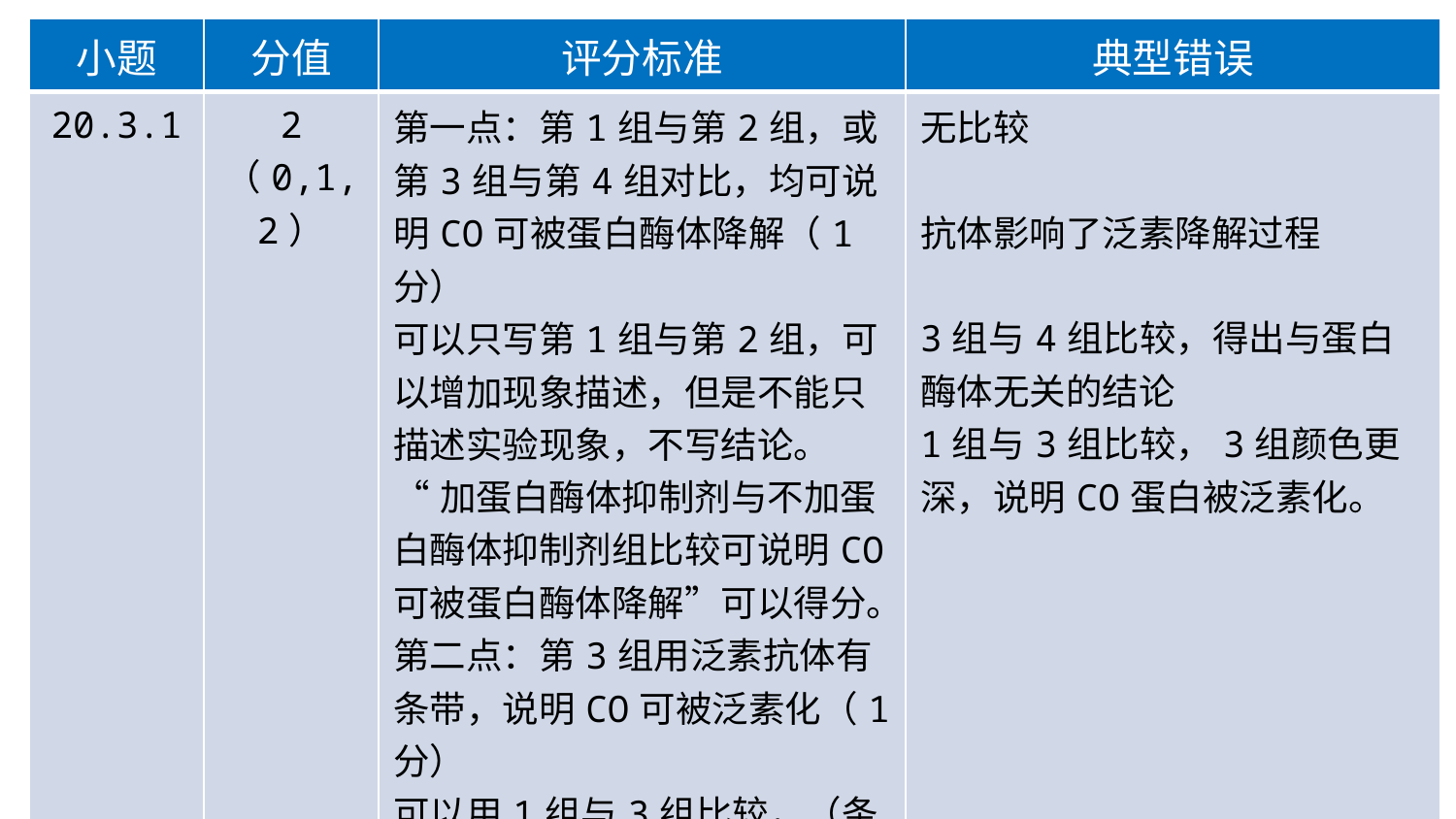

| 小题 | 分值 | 评分标准 | 典型错误 |
| --- | --- | --- | --- |
| 20.3.1 | 2 （0,1,2） | 第一点：第1组与第2组，或第3组与第4组对比，均可说明CO可被蛋白酶体降解（1分） 可以只写第1组与第2组，可以增加现象描述，但是不能只描述实验现象，不写结论。 “加蛋白酶体抑制剂与不加蛋白酶体抑制剂组比较可说明CO可被蛋白酶体降解”可以得分。 第二点：第3组用泛素抗体有条带，说明CO可被泛素化（1分） 可以用1组与3组比较，（条带位置相近）说明CO可以被泛素化。（现象不能写3比1颜色深） 写出1点给1分 | 无比较 抗体影响了泛素降解过程 3组与4组比较，得出与蛋白酶体无关的结论 1组与3组比较，3组颜色更深，说明CO蛋白被泛素化。 |